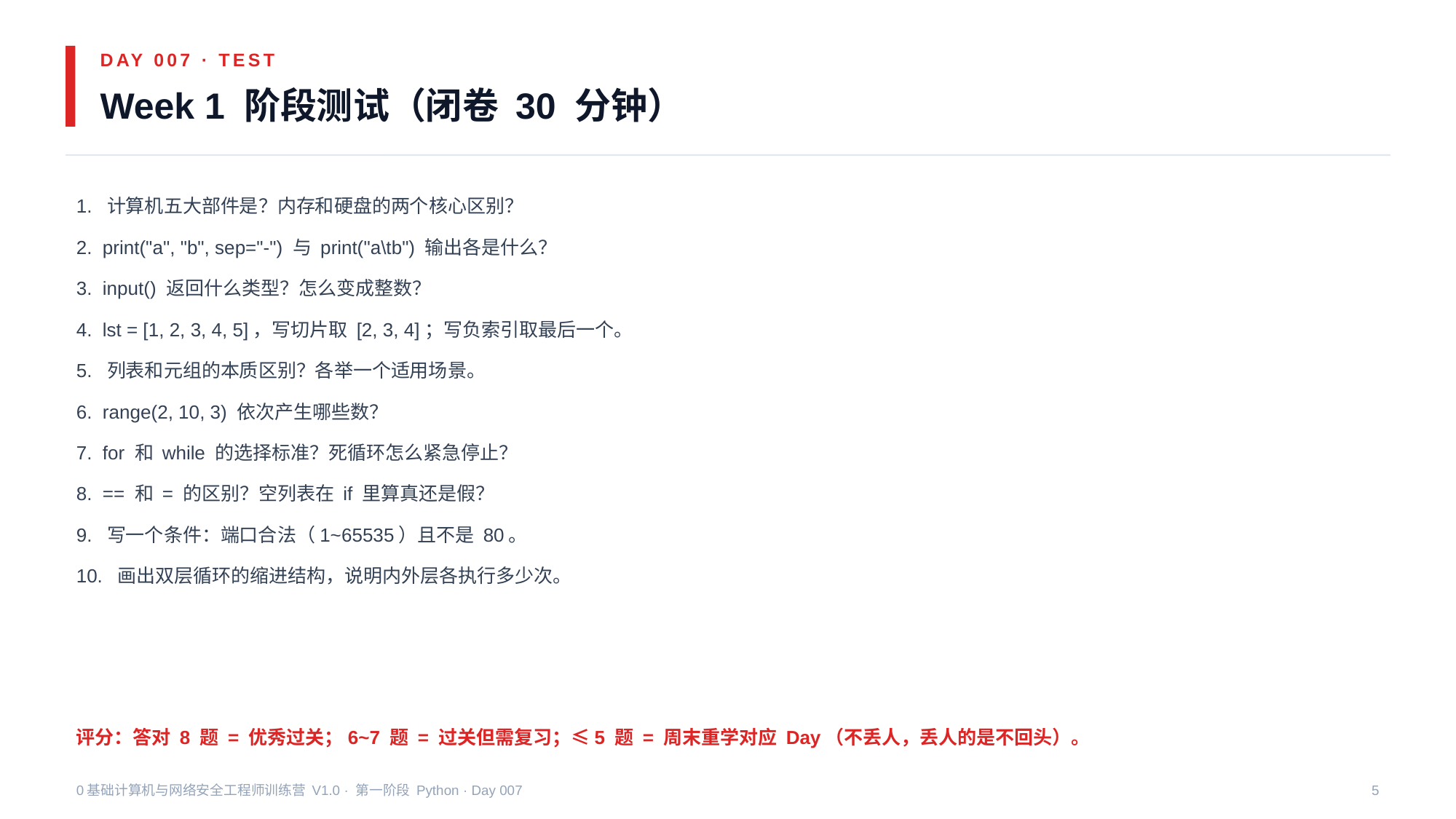

DAY 007 · TEST

Week 1 阶段测试（闭卷 30 分钟）

1.  计算机五大部件是？内存和硬盘的两个核心区别？
2.  print("a", "b", sep="-") 与 print("a\tb") 输出各是什么？
3.  input() 返回什么类型？怎么变成整数？
4.  lst = [1, 2, 3, 4, 5]，写切片取 [2, 3, 4]；写负索引取最后一个。
5.  列表和元组的本质区别？各举一个适用场景。
6.  range(2, 10, 3) 依次产生哪些数？
7.  for 和 while 的选择标准？死循环怎么紧急停止？
8.  == 和 = 的区别？空列表在 if 里算真还是假？
9.  写一个条件：端口合法（1~65535）且不是 80。
10.  画出双层循环的缩进结构，说明内外层各执行多少次。
评分：答对 8 题 = 优秀过关；6~7 题 = 过关但需复习；≤5 题 = 周末重学对应 Day（不丢人，丢人的是不回头）。
0基础计算机与网络安全工程师训练营 V1.0 · 第一阶段 Python · Day 007
5